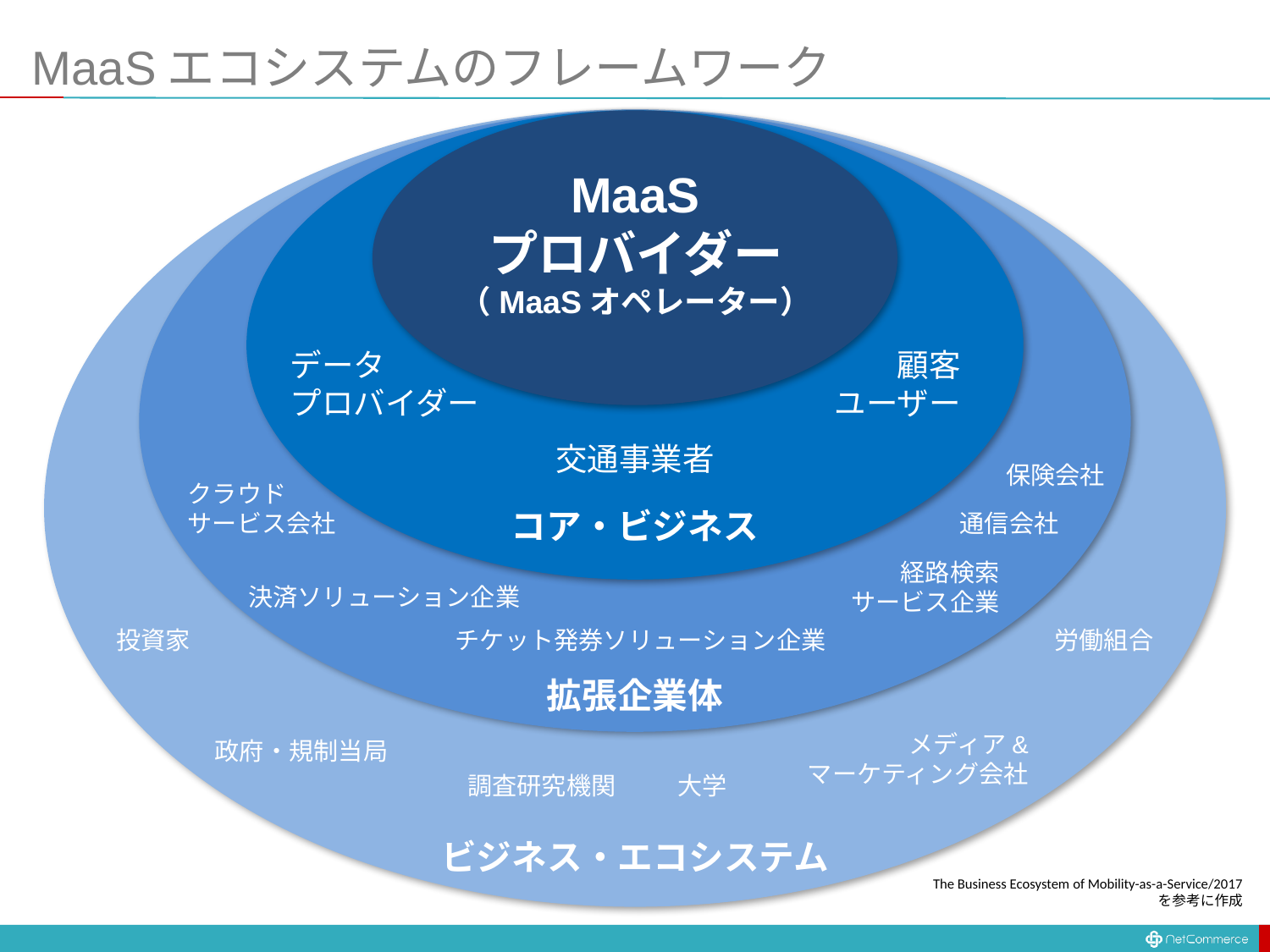

# MaaSエコシステムのフレームワーク

MaaS
プロバイダー
（MaaSオペレーター）
顧客
ユーザー
データ
プロバイダー
交通事業者
 保険会社
クラウド
サービス会社
コア・ビジネス
 通信会社
 経路検索
サービス企業
決済ソリューション企業
投資家
 チケット発券ソリューション企業
労働組合
拡張企業体
メディア&
マーケティング会社
政府・規制当局
調査研究機関
大学
ビジネス・エコシステム
The Business Ecosystem of Mobility-as-a-Service/2017
を参考に作成